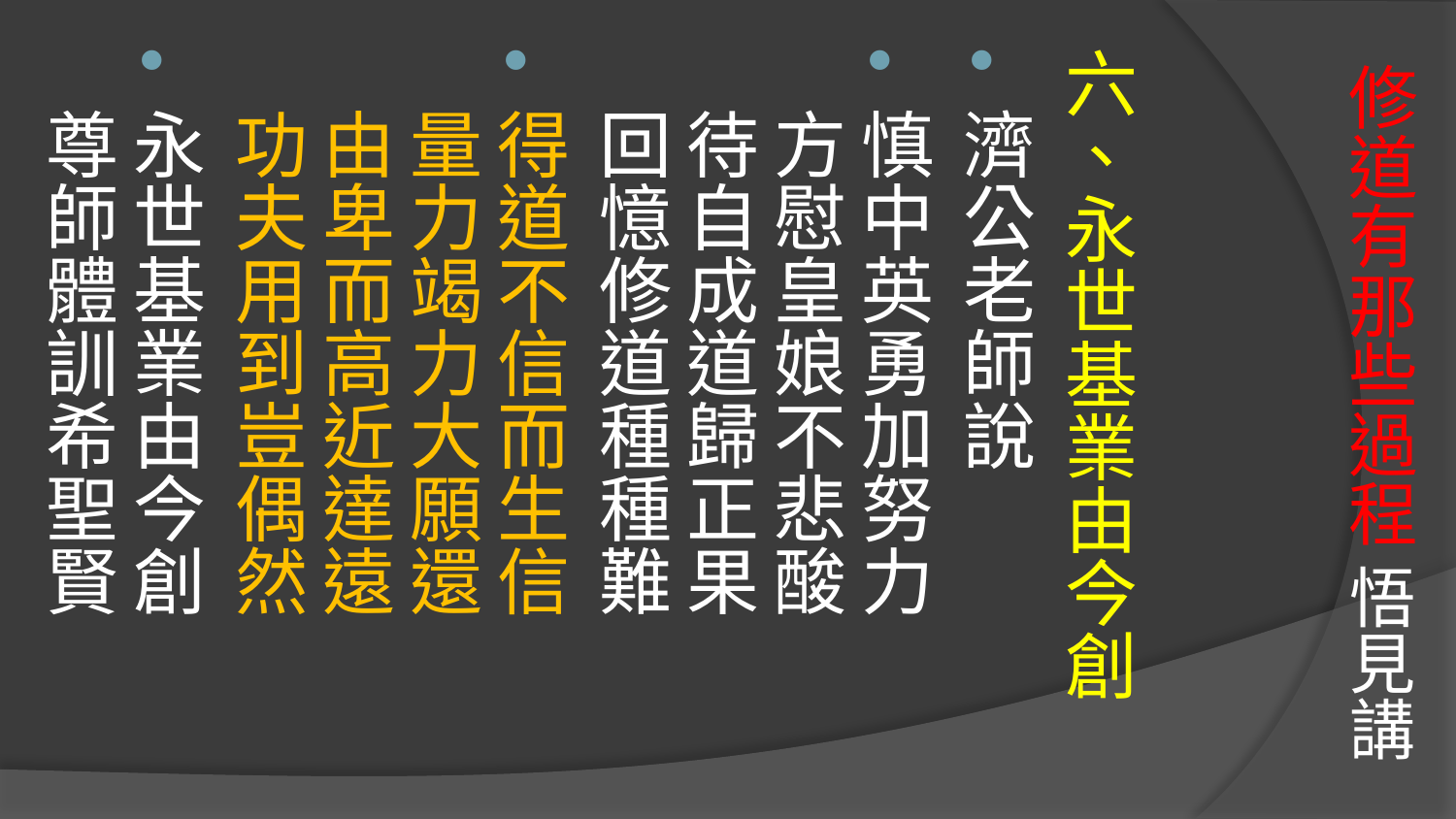

六、永世基業由今創
濟公老師說
慎中英勇加努力　 
方慰皇娘不悲酸
待自成道歸正果　 
回憶修道種種難
得道不信而生信　 
量力竭力大願還
由卑而高近達遠　 
功夫用到豈偶然
永世基業由今創　 
尊師體訓希聖賢
# 修道有那些過程 悟見講